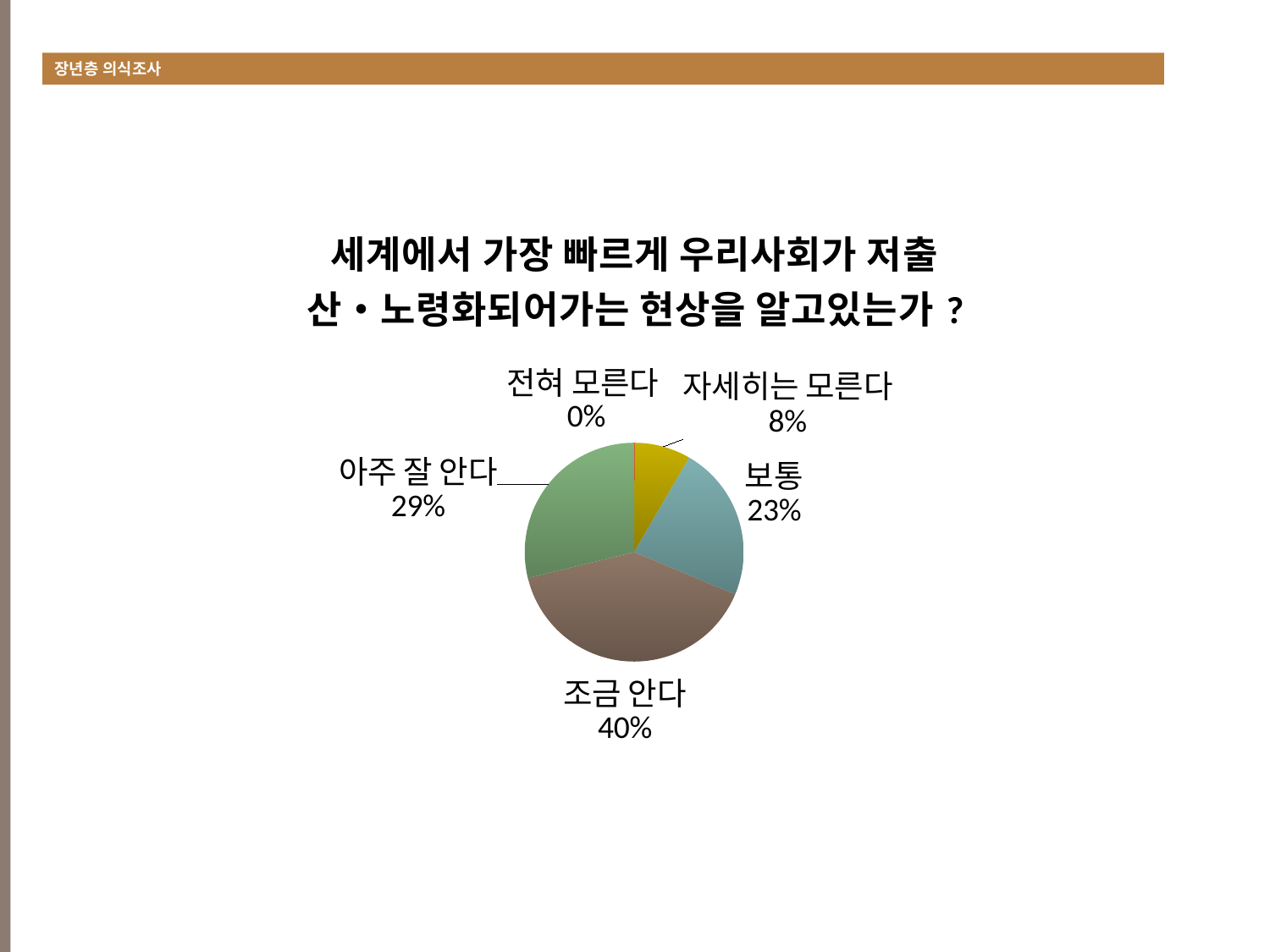

장년층 의식조사

#

### Chart:

| Category | 세계에서 가장 빠르게 우리사회가 저출산・노령화되어가는 현상을 알고있는가? |
|---|---|
| 전혀 모른다  | 1.0 |
| 자세히는 모른다 | 59.0 |
| 보통 | 164.0 |
| 조금 안다 | 285.0 |
| 아주 잘 안다 | 206.0 |